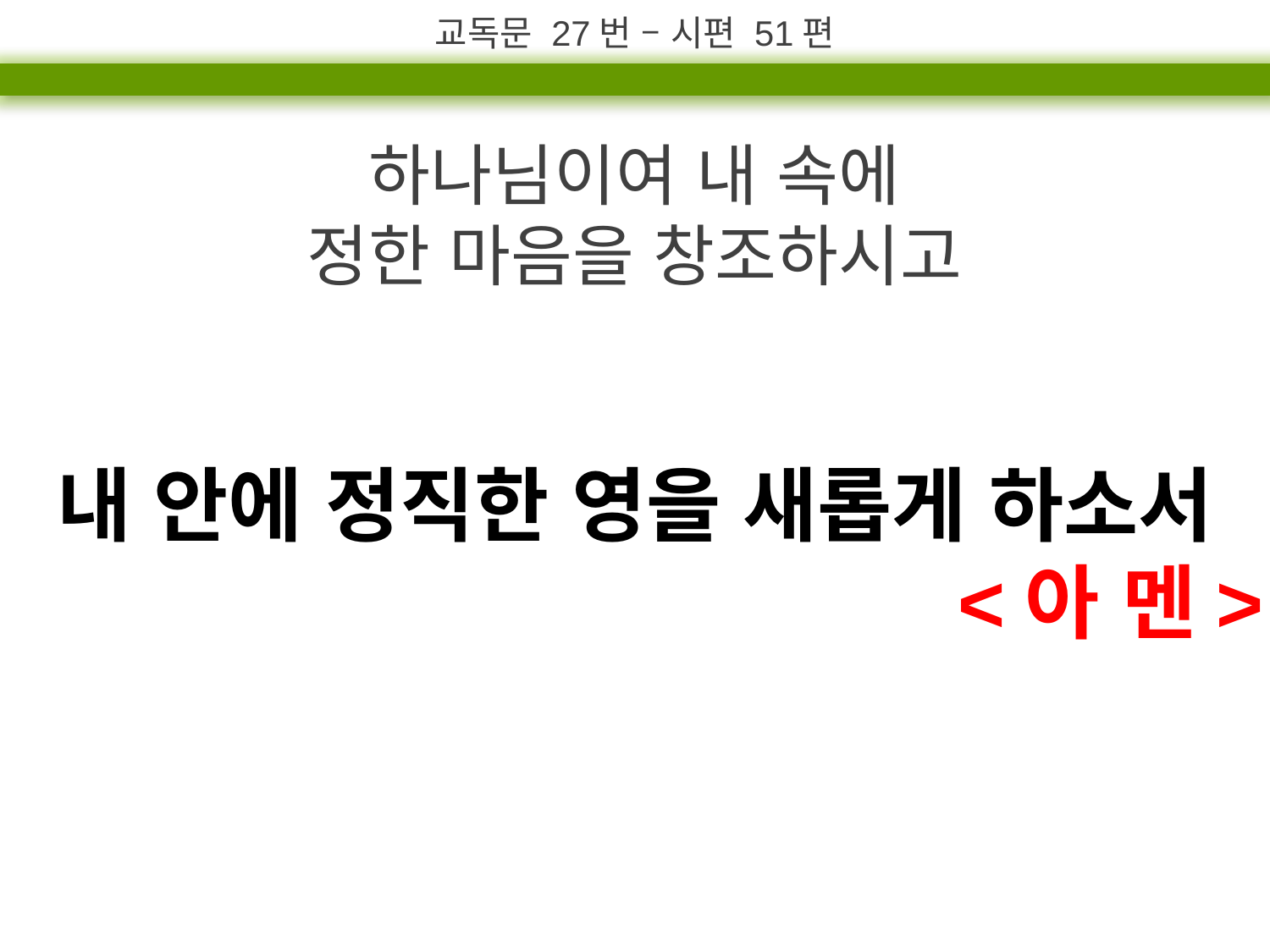

교독문 27번 – 시편 51편

하나님이여 내 속에
정한 마음을 창조하시고
내 안에 정직한 영을 새롭게 하소서
<아 멘>